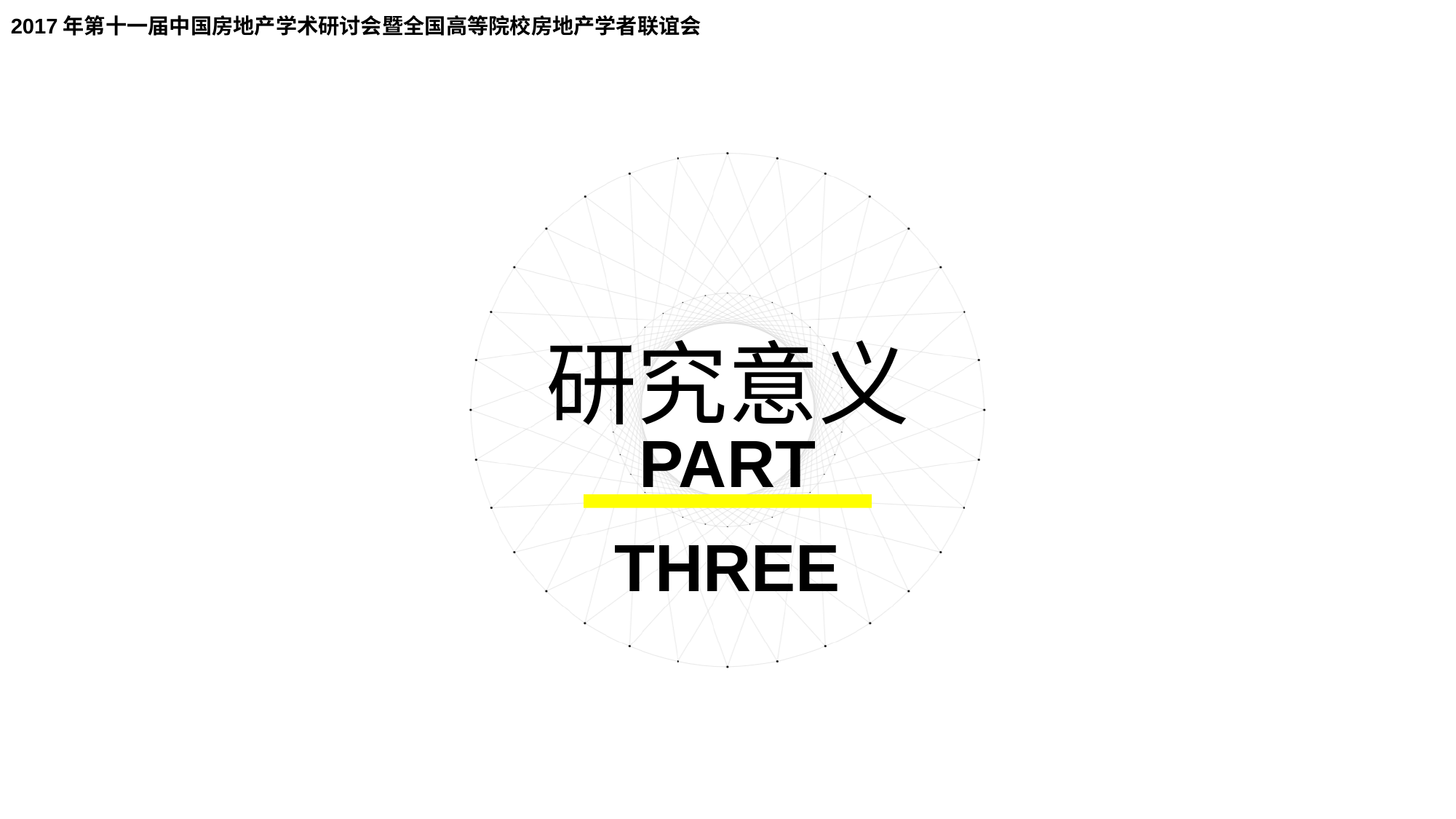

2017年第十一届中国房地产学术研讨会暨全国高等院校房地产学者联谊会
研究意义
PART THREE